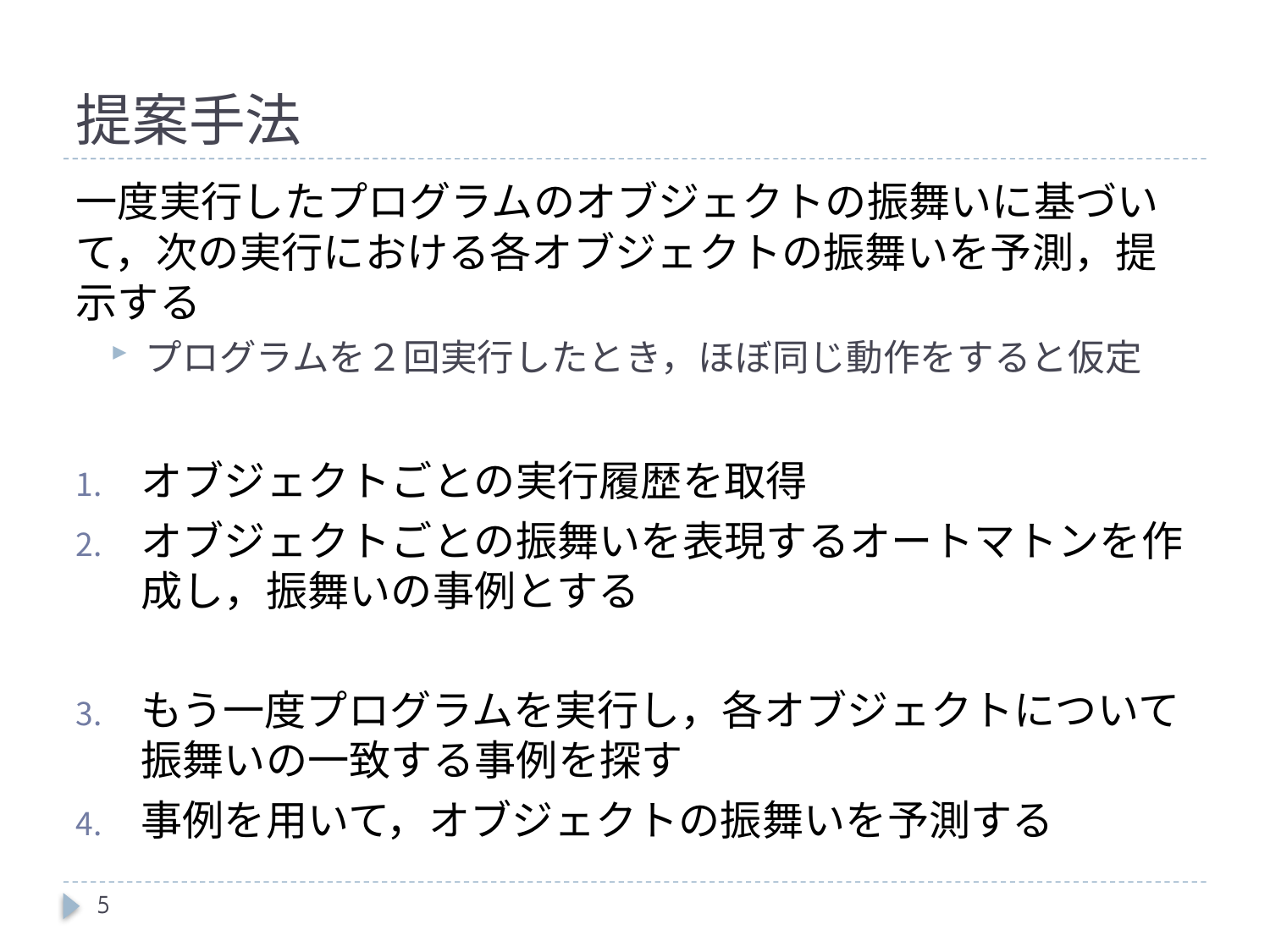

# 提案手法
一度実行したプログラムのオブジェクトの振舞いに基づいて，次の実行における各オブジェクトの振舞いを予測，提示する
プログラムを２回実行したとき，ほぼ同じ動作をすると仮定

オブジェクトごとの実行履歴を取得
オブジェクトごとの振舞いを表現するオートマトンを作成し，振舞いの事例とする

もう一度プログラムを実行し，各オブジェクトについて振舞いの一致する事例を探す
事例を用いて，オブジェクトの振舞いを予測する

5